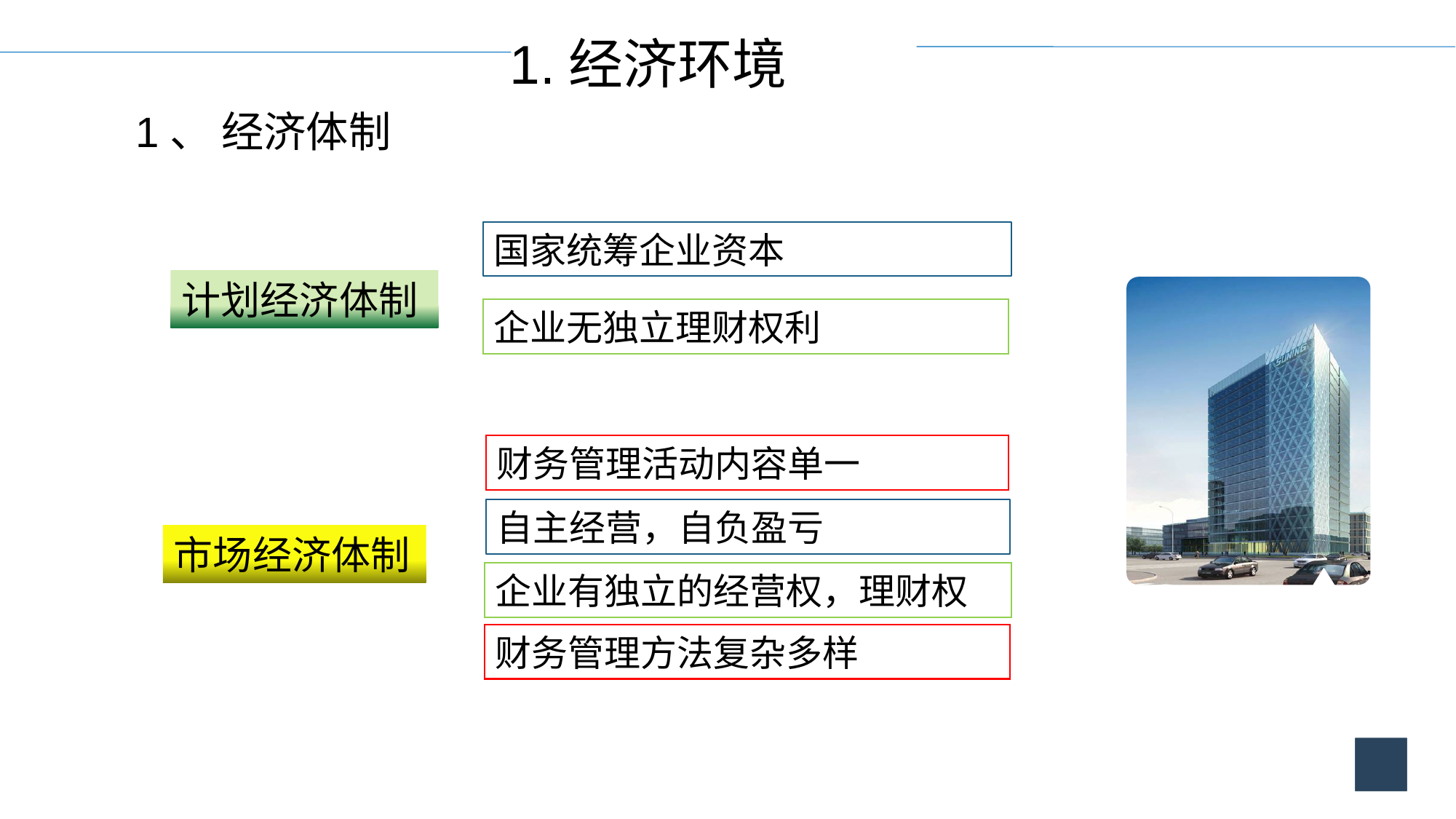

1.经济环境

1、 经济体制

国家统筹企业资本
计划经济体制

企业无独立理财权利
财务管理活动内容单一
自主经营，自负盈亏
市场经济体制
企业有独立的经营权，理财权
财务管理方法复杂多样
35